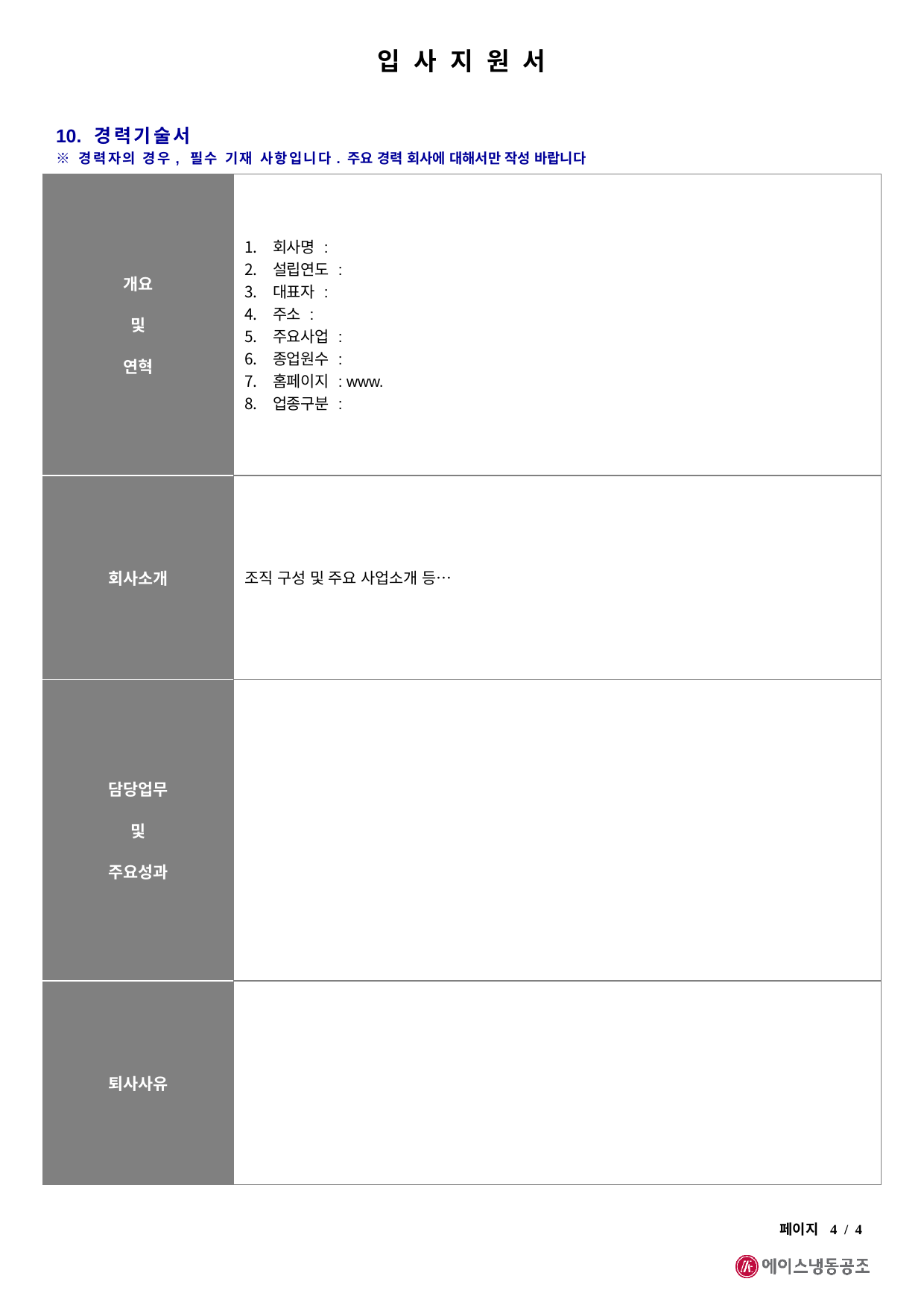

입  사  지  원  서
10. 경력기술서
※ 경력자의 경우, 필수 기재 사항입니다. 주요 경력 회사에 대해서만 작성 바랍니다
| 개요 및 연혁 | 회사명 : 설립연도 : 대표자 : 주소 : 주요사업 : 종업원수 : 홈페이지 : www. 업종구분 : |
| --- | --- |
| 회사소개 | 조직 구성 및 주요 사업소개 등… |
| 담당업무 및 주요성과 |  |
| 퇴사사유 |  |
페이지  4  /  4